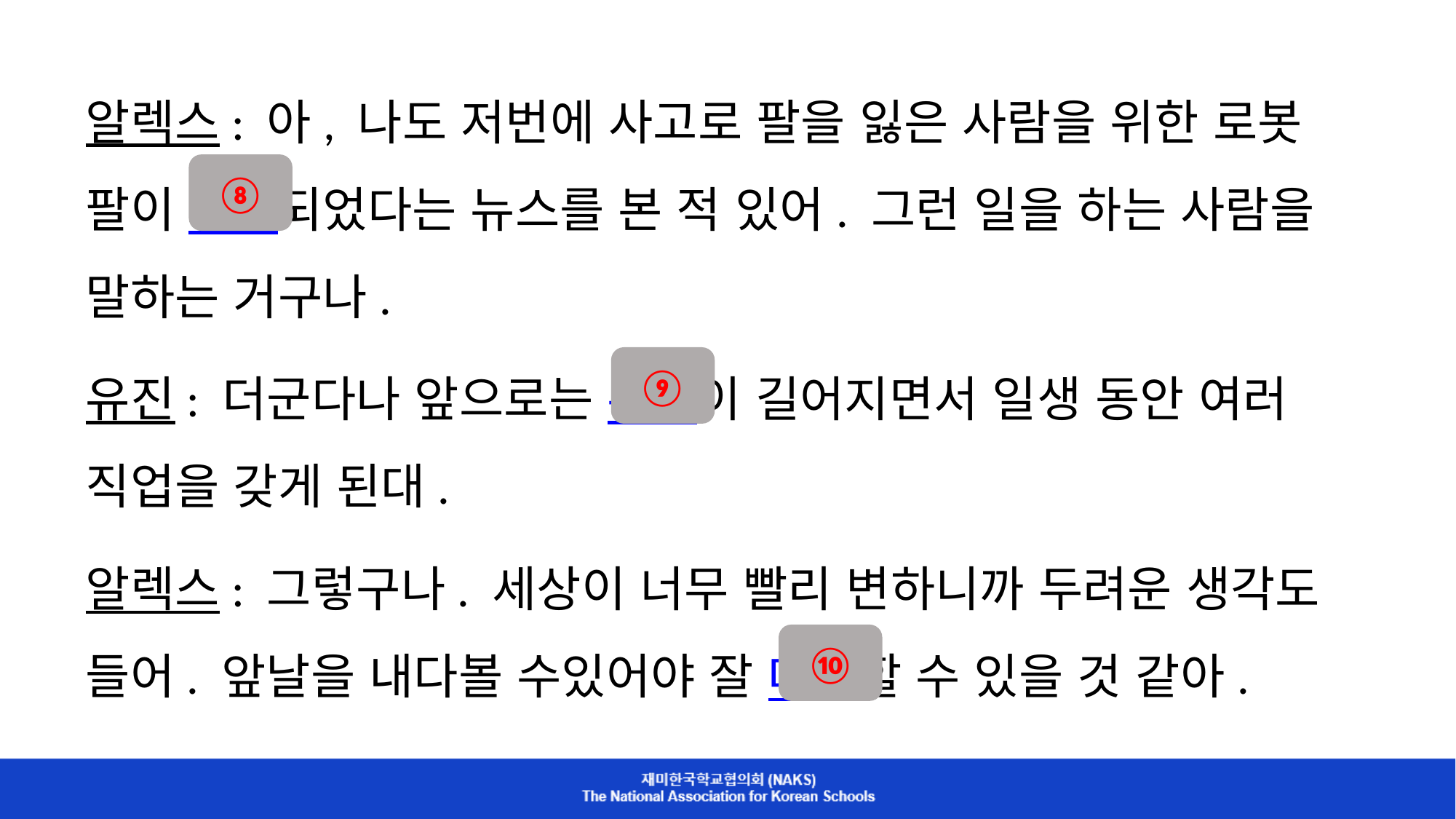

알렉스: 아, 나도 저번에 사고로 팔을 잃은 사람을 위한 로봇 팔이 개발되었다는 뉴스를 본 적 있어. 그런 일을 하는 사람을 말하는 거구나.
유진: 더군다나 앞으로는 수명이 길어지면서 일생 동안 여러 직업을 갖게 된대.
알렉스: 그렇구나. 세상이 너무 빨리 변하니까 두려운 생각도 들어. 앞날을 내다볼 수있어야 잘 대처할 수 있을 것 같아.
⑧
⑨
⑩